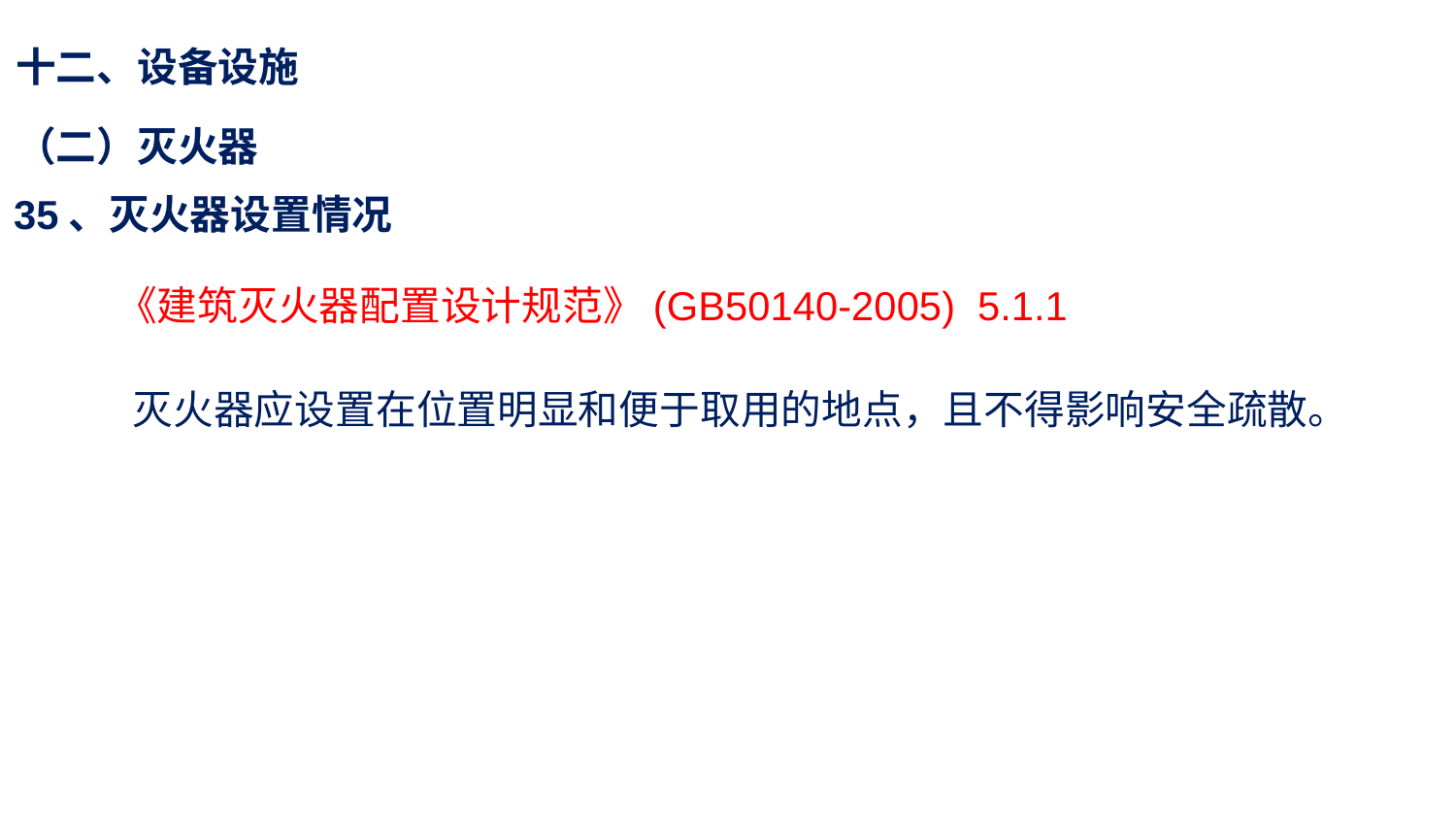

十二、设备设施
（二）灭火器
35、灭火器设置情况
《建筑灭火器配置设计规范》(GB50140-2005)  5.1.1
灭火器应设置在位置明显和便于取用的地点，且不得影响安全疏散。